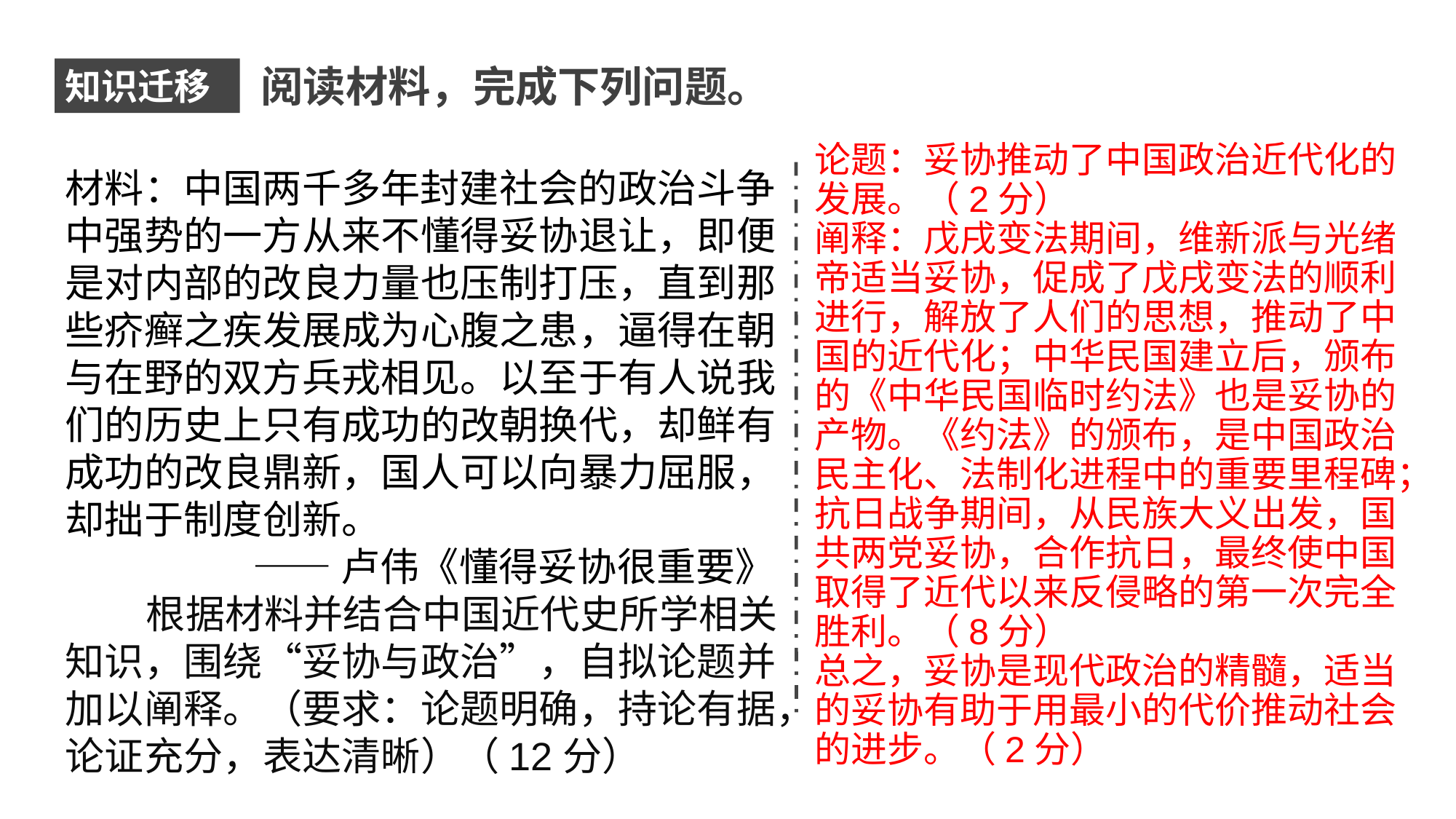

阅读材料，完成下列问题。
知识迁移
论题：妥协推动了中国政治近代化的发展。（2分）
阐释：戊戌变法期间，维新派与光绪帝适当妥协，促成了戊戌变法的顺利进行，解放了人们的思想，推动了中国的近代化；中华民国建立后，颁布的《中华民国临时约法》也是妥协的产物。《约法》的颁布，是中国政治民主化、法制化进程中的重要里程碑；抗日战争期间，从民族大义出发，国共两党妥协，合作抗日，最终使中国取得了近代以来反侵略的第一次完全胜利。（8分）
总之，妥协是现代政治的精髓，适当的妥协有助于用最小的代价推动社会的进步。（2分）
材料：中国两千多年封建社会的政治斗争中强势的一方从来不懂得妥协退让，即便是对内部的改良力量也压制打压，直到那些疥癣之疾发展成为心腹之患，逼得在朝与在野的双方兵戎相见。以至于有人说我们的历史上只有成功的改朝换代，却鲜有成功的改良鼎新，国人可以向暴力屈服，却拙于制度创新。
                     ——卢伟《懂得妥协很重要》
        根据材料并结合中国近代史所学相关知识，围绕“妥协与政治”，自拟论题并加以阐释。（要求：论题明确，持论有据，论证充分，表达清晰）（12分）